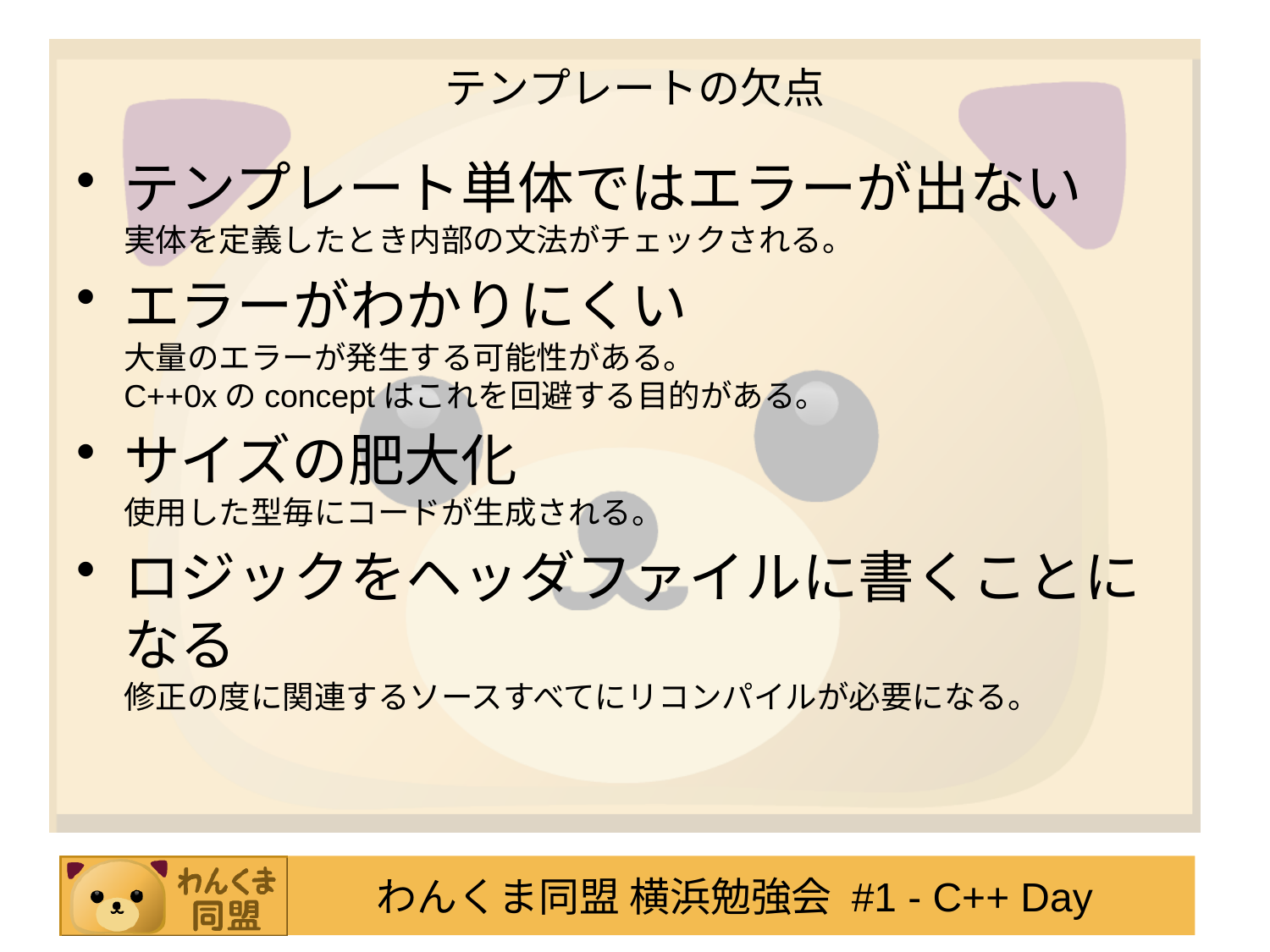

# テンプレートの欠点
テンプレート単体ではエラーが出ない
実体を定義したとき内部の文法がチェックされる。
エラーがわかりにくい
大量のエラーが発生する可能性がある。
C++0xのconceptはこれを回避する目的がある。
サイズの肥大化
使用した型毎にコードが生成される。
ロジックをヘッダファイルに書くことになる
修正の度に関連するソースすべてにリコンパイルが必要になる。